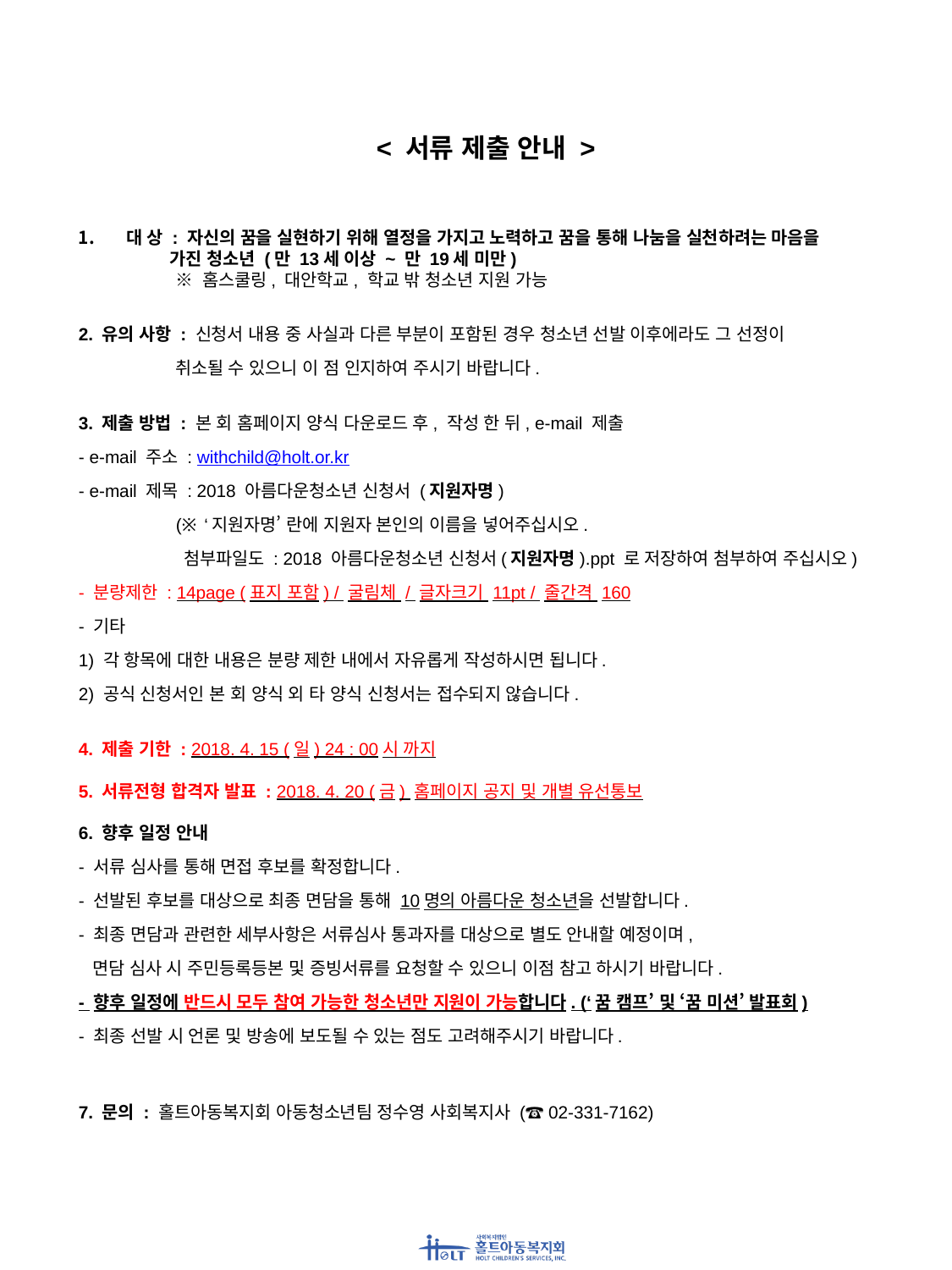

< 서류 제출 안내 >

대 상 : 자신의 꿈을 실현하기 위해 열정을 가지고 노력하고 꿈을 통해 나눔을 실천하려는 마음을
         가진 청소년 (만 13세 이상 ~ 만 19세 미만)
                    ※ 홈스쿨링, 대안학교, 학교 밖 청소년 지원 가능
2. 유의 사항 : 신청서 내용 중 사실과 다른 부분이 포함된 경우 청소년 선발 이후에라도 그 선정이
                   취소될 수 있으니 이 점 인지하여 주시기 바랍니다.

3. 제출 방법 : 본 회 홈페이지 양식 다운로드 후, 작성 한 뒤, e-mail 제출
- e-mail 주소 : withchild@holt.or.kr
- e-mail 제목 : 2018 아름다운청소년 신청서 (지원자명)
                    (※ ‘지원자명’ 란에 지원자 본인의 이름을 넣어주십시오.
           첨부파일도 : 2018 아름다운청소년 신청서(지원자명).ppt 로 저장하여 첨부하여 주십시오)
- 분량제한 : 14page (표지 포함) / 굴림체 / 글자크기 11pt / 줄간격 160
- 기타
1) 각 항목에 대한 내용은 분량 제한 내에서 자유롭게 작성하시면 됩니다.
2) 공식 신청서인 본 회 양식 외 타 양식 신청서는 접수되지 않습니다.

4. 제출 기한 : 2018. 4. 15 (일) 24 : 00시 까지

5. 서류전형 합격자 발표 : 2018. 4. 20 (금) 홈페이지 공지 및 개별 유선통보

6. 향후 일정 안내
- 서류 심사를 통해 면접 후보를 확정합니다.
- 선발된 후보를 대상으로 최종 면담을 통해 10명의 아름다운 청소년을 선발합니다.
- 최종 면담과 관련한 세부사항은 서류심사 통과자를 대상으로 별도 안내할 예정이며,
  면담 심사 시 주민등록등본 및 증빙서류를 요청할 수 있으니 이점 참고 하시기 바랍니다.
- 향후 일정에 반드시 모두 참여 가능한 청소년만 지원이 가능합니다. (‘꿈 캠프’ 및 ‘꿈 미션’ 발표회)
- 최종 선발 시 언론 및 방송에 보도될 수 있는 점도 고려해주시기 바랍니다.

7. 문의 : 홀트아동복지회 아동청소년팀 정수영 사회복지사 (☎ 02-331-7162)